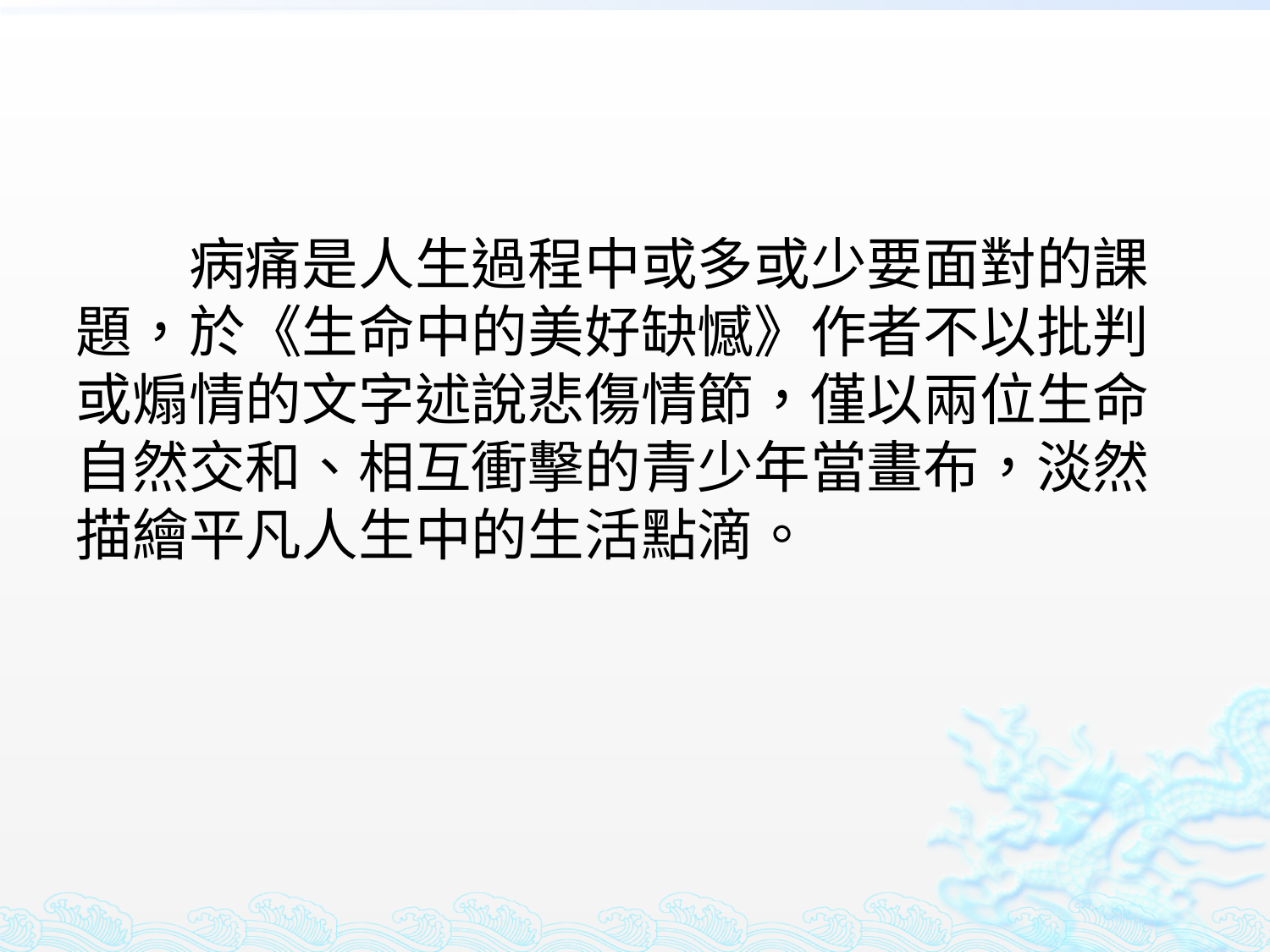

#
　　病痛是人生過程中或多或少要面對的課題，於《生命中的美好缺憾》作者不以批判或煽情的文字述說悲傷情節，僅以兩位生命自然交和、相互衝擊的青少年當畫布，淡然描繪平凡人生中的生活點滴。